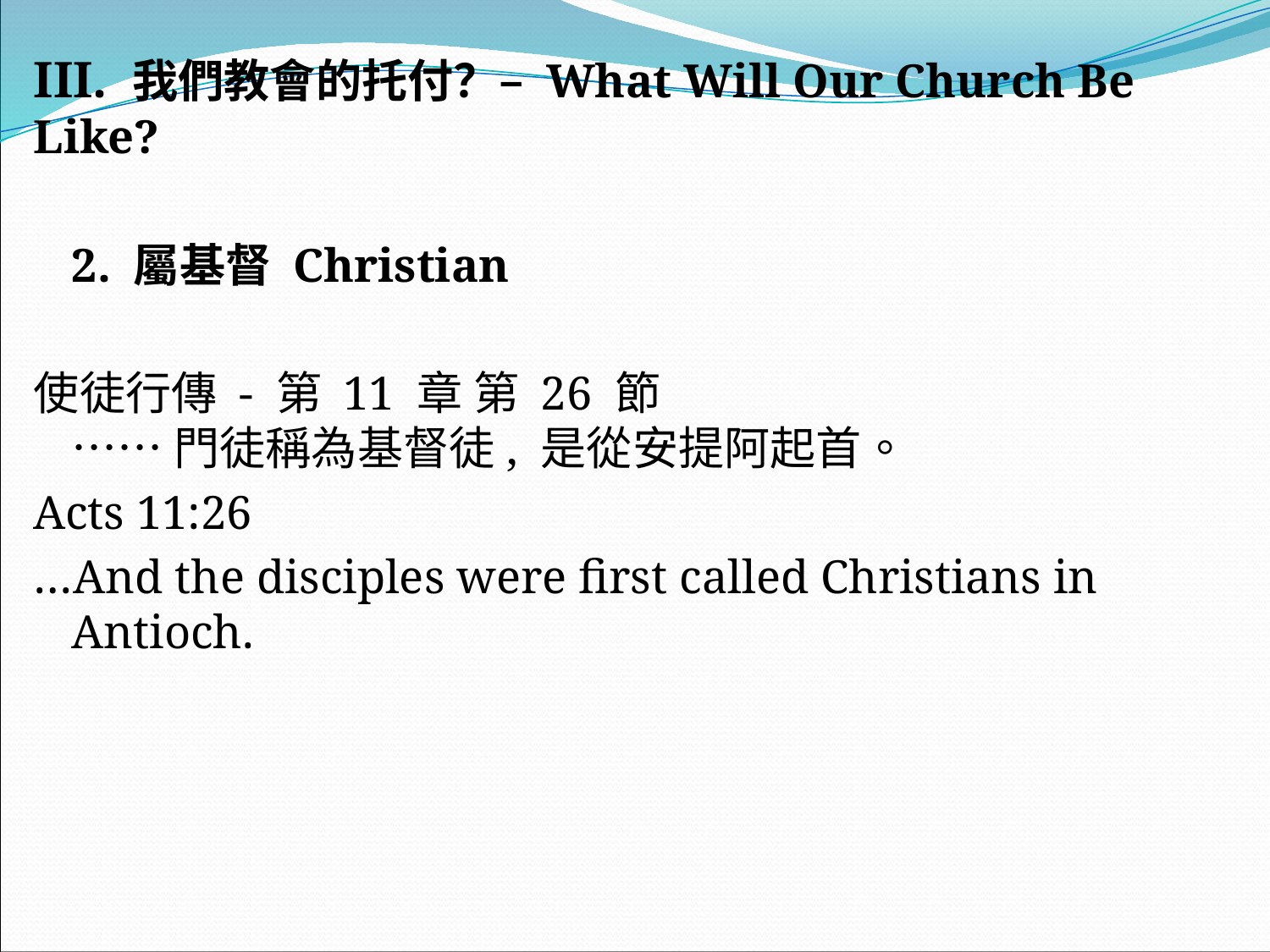

III. 我們教會的托付？– What Will Our Church Be Like?

	2. 屬基督 Christian

使徒行傳 - 第 11 章 第 26 節
…… 門徒稱為基督徒, 是從安提阿起首。
Acts 11:26
…And the disciples were first called Christians in Antioch.
#